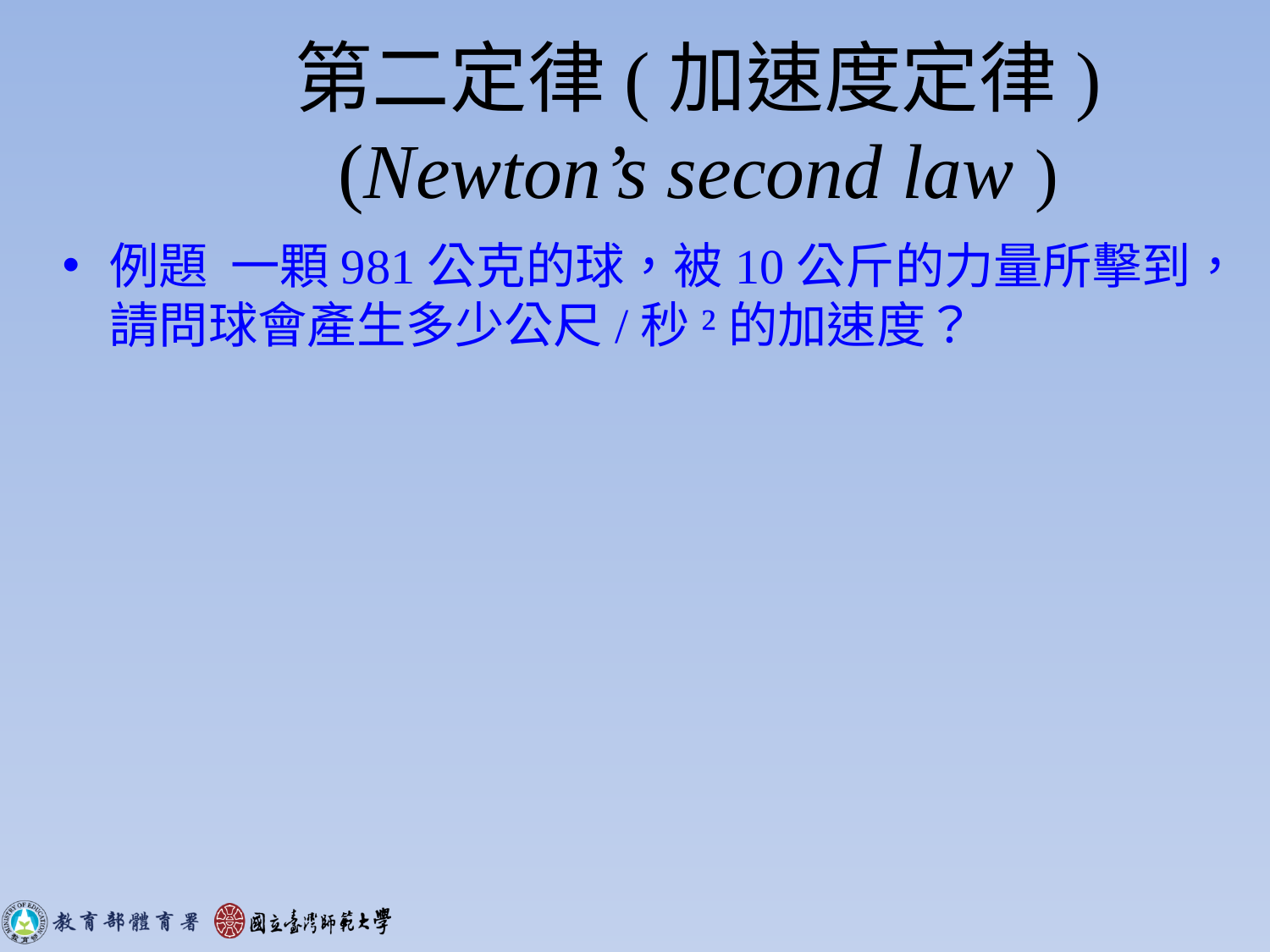

# 第二定律(加速度定律) (Newton’s second law )
例題  一顆981公克的球，被10公斤的力量所擊到，請問球會產生多少公尺/秒²的加速度？